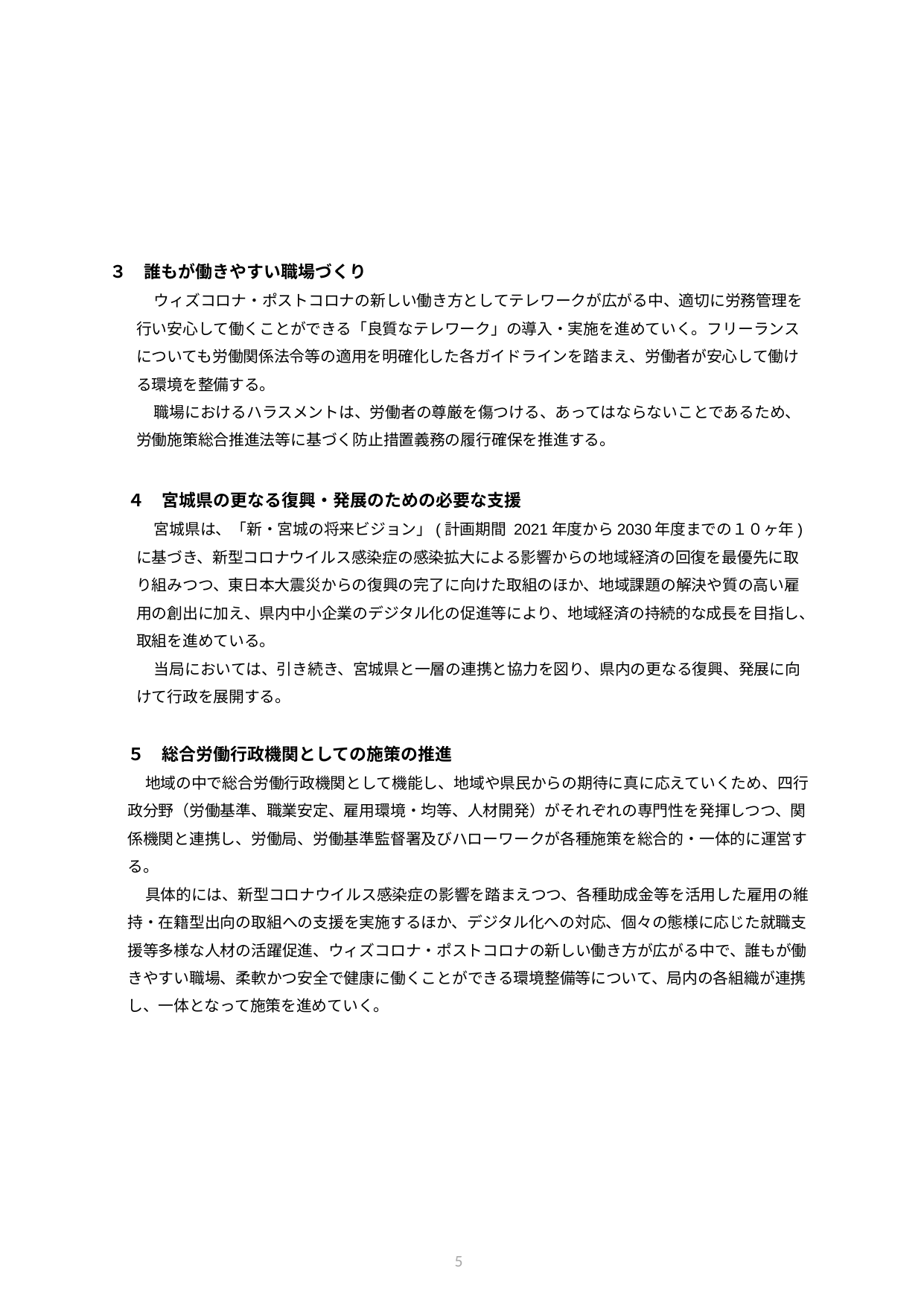

３　誰もが働きやすい職場づくり
ウィズコロナ・ポストコロナの新しい働き方としてテレワークが広がる中、適切に労務管理を行い安心して働くことができる「良質なテレワーク」の導入・実施を進めていく。フリーランスについても労働関係法令等の適用を明確化した各ガイドラインを踏まえ、労働者が安心して働ける環境を整備する。
職場におけるハラスメントは、労働者の尊厳を傷つける、あってはならないことであるため、労働施策総合推進法等に基づく防止措置義務の履行確保を推進する。

４　宮城県の更なる復興・発展のための必要な支援
宮城県は、「新・宮城の将来ビジョン」(計画期間 2021年度から2030年度までの１０ヶ年)に基づき、新型コロナウイルス感染症の感染拡大による影響からの地域経済の回復を最優先に取り組みつつ、東日本大震災からの復興の完了に向けた取組のほか、地域課題の解決や質の高い雇用の創出に加え、県内中小企業のデジタル化の促進等により、地域経済の持続的な成長を目指し、取組を進めている。
当局においては、引き続き、宮城県と一層の連携と協力を図り、県内の更なる復興、発展に向けて行政を展開する。

５　総合労働行政機関としての施策の推進
地域の中で総合労働行政機関として機能し、地域や県民からの期待に真に応えていくため、四行政分野（労働基準、職業安定、雇用環境・均等、人材開発）がそれぞれの専門性を発揮しつつ、関係機関と連携し、労働局、労働基準監督署及びハローワークが各種施策を総合的・一体的に運営する。
具体的には、新型コロナウイルス感染症の影響を踏まえつつ、各種助成金等を活用した雇用の維持・在籍型出向の取組への支援を実施するほか、デジタル化への対応、個々の態様に応じた就職支援等多様な人材の活躍促進、ウィズコロナ・ポストコロナの新しい働き方が広がる中で、誰もが働きやすい職場、柔軟かつ安全で健康に働くことができる環境整備等について、局内の各組織が連携し、一体となって施策を進めていく。

5